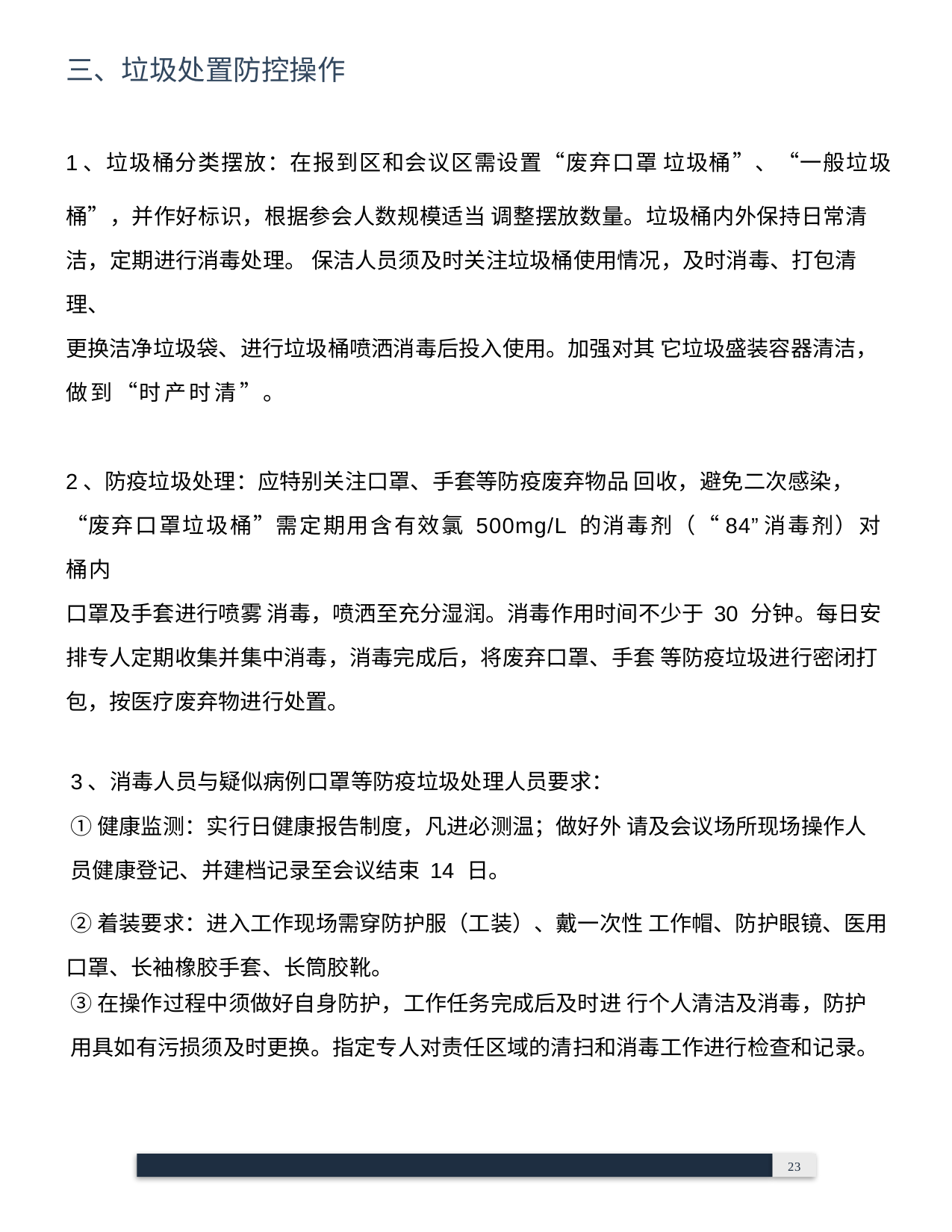

三、垃圾处置防控操作

1、垃圾桶分类摆放：在报到区和会议区需设置“废弃口罩 垃圾桶”、“一般垃圾

桶”，并作好标识，根据参会人数规模适当 调整摆放数量。垃圾桶内外保持日常清洁，定期进行消毒处理。 保洁人员须及时关注垃圾桶使用情况，及时消毒、打包清理、
更换洁净垃圾袋、进行垃圾桶喷洒消毒后投入使用。加强对其 它垃圾盛装容器清洁，做到“时产时清”。

2、防疫垃圾处理：应特别关注口罩、手套等防疫废弃物品 回收，避免二次感染，
“废弃口罩垃圾桶”需定期用含有效氯 500mg/L 的消毒剂（“84”消毒剂）对桶内
口罩及手套进行喷雾 消毒，喷洒至充分湿润。消毒作用时间不少于 30 分钟。每日安
排专人定期收集并集中消毒，消毒完成后，将废弃口罩、手套 等防疫垃圾进行密闭打
包，按医疗废弃物进行处置。

3、消毒人员与疑似病例口罩等防疫垃圾处理人员要求：

①健康监测：实行日健康报告制度，凡进必测温；做好外 请及会议场所现场操作人

员健康登记、并建档记录至会议结束 14 日。

②着装要求：进入工作现场需穿防护服（工装）、戴一次性 工作帽、防护眼镜、医用
口罩、长袖橡胶手套、长筒胶靴。

③在操作过程中须做好自身防护，工作任务完成后及时进 行个人清洁及消毒，防护

用具如有污损须及时更换。指定专人对责任区域的清扫和消毒工作进行检查和记录。

   	23